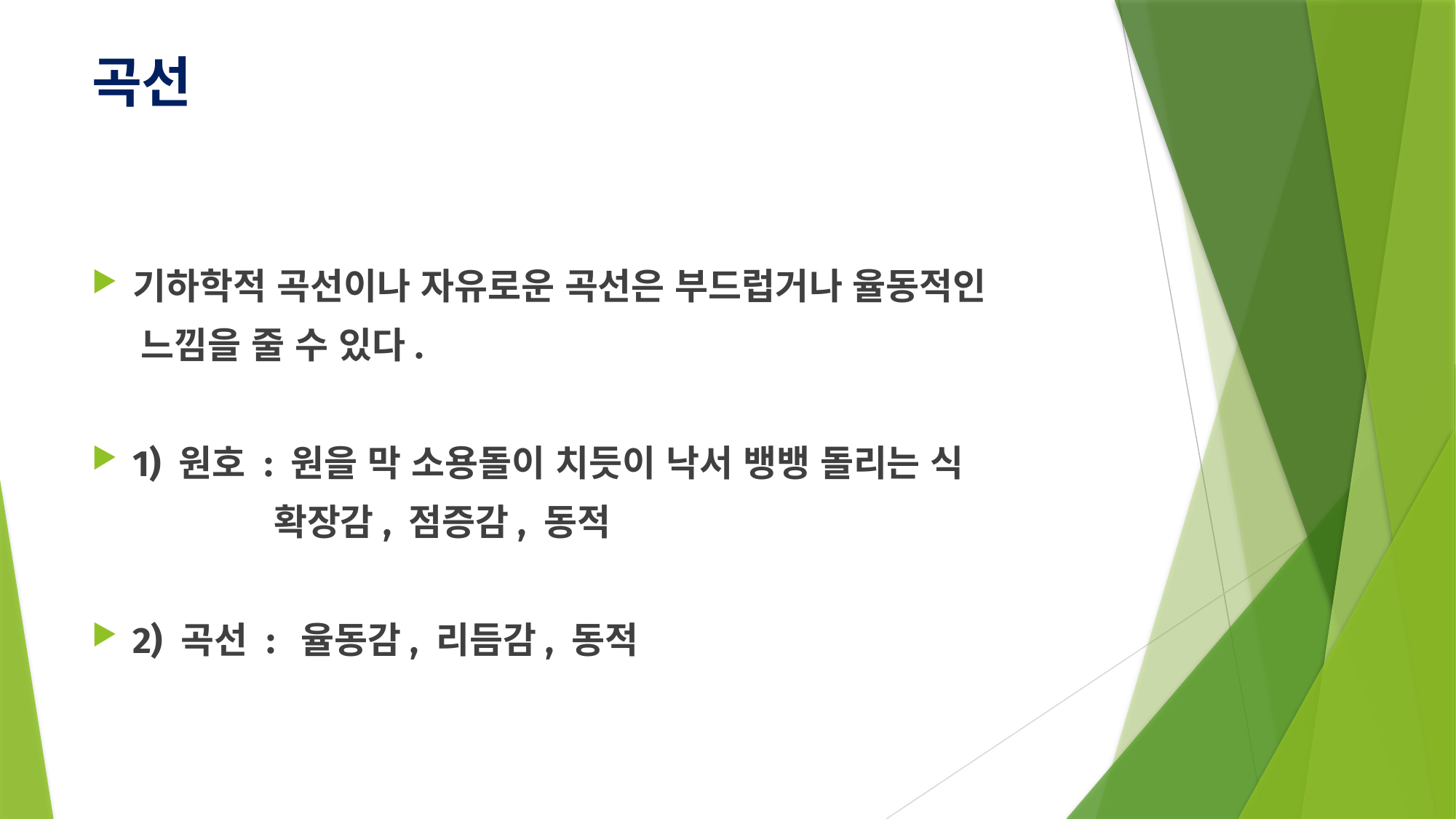

# 곡선
기하학적 곡선이나 자유로운 곡선은 부드럽거나 율동적인
    느낌을 줄 수 있다.

1) 원호 : 원을 막 소용돌이 치듯이 낙서 뱅뱅 돌리는 식
                 확장감, 점증감, 동적

2) 곡선 :  율동감, 리듬감, 동적